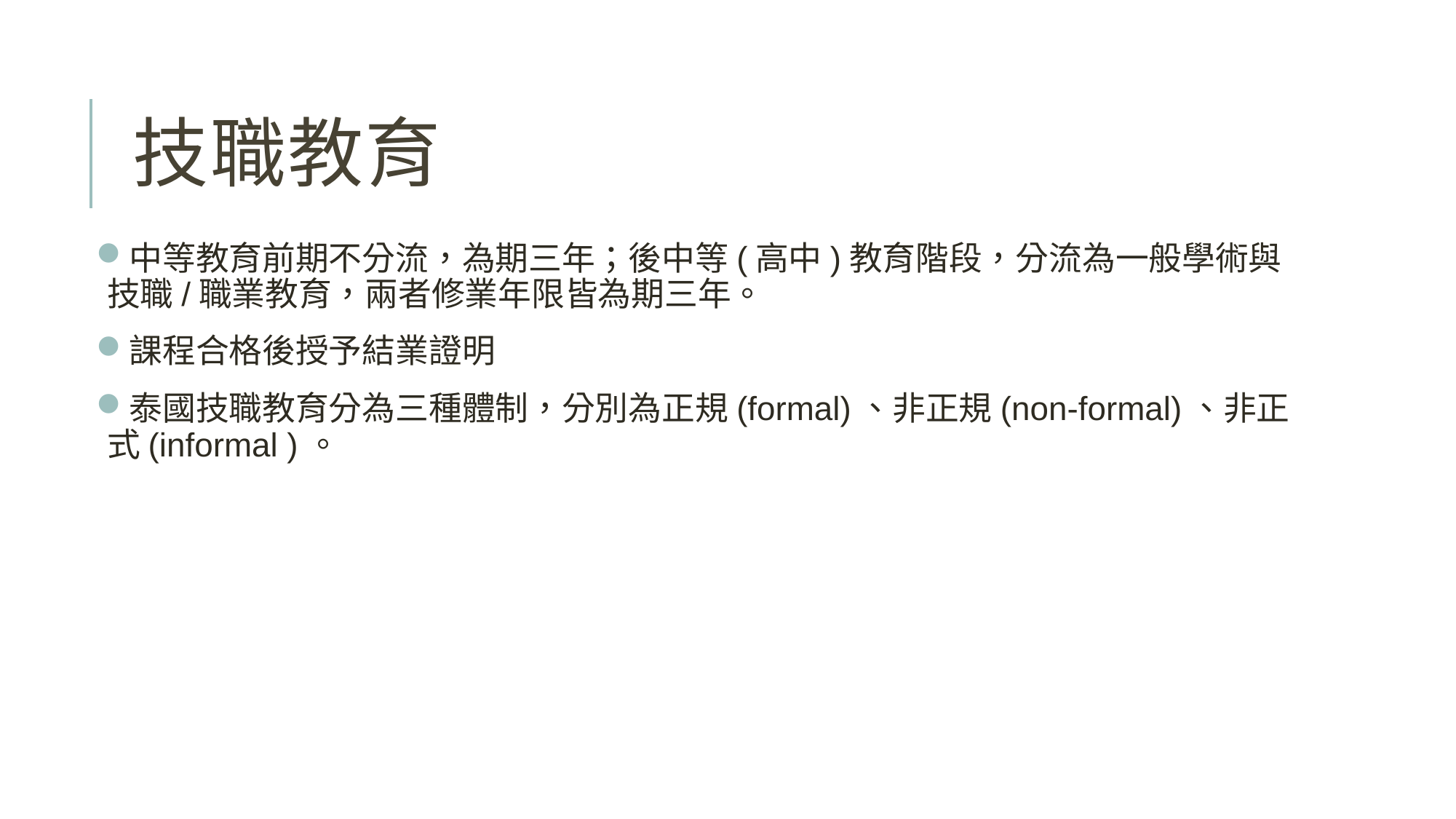

# 技職教育
中等教育前期不分流，為期三年；後中等(高中)教育階段，分流為一般學術與技職/職業教育，兩者修業年限皆為期三年。
課程合格後授予結業證明
泰國技職教育分為三種體制，分別為正規(formal)、非正規(non-formal)、非正式(informal )。